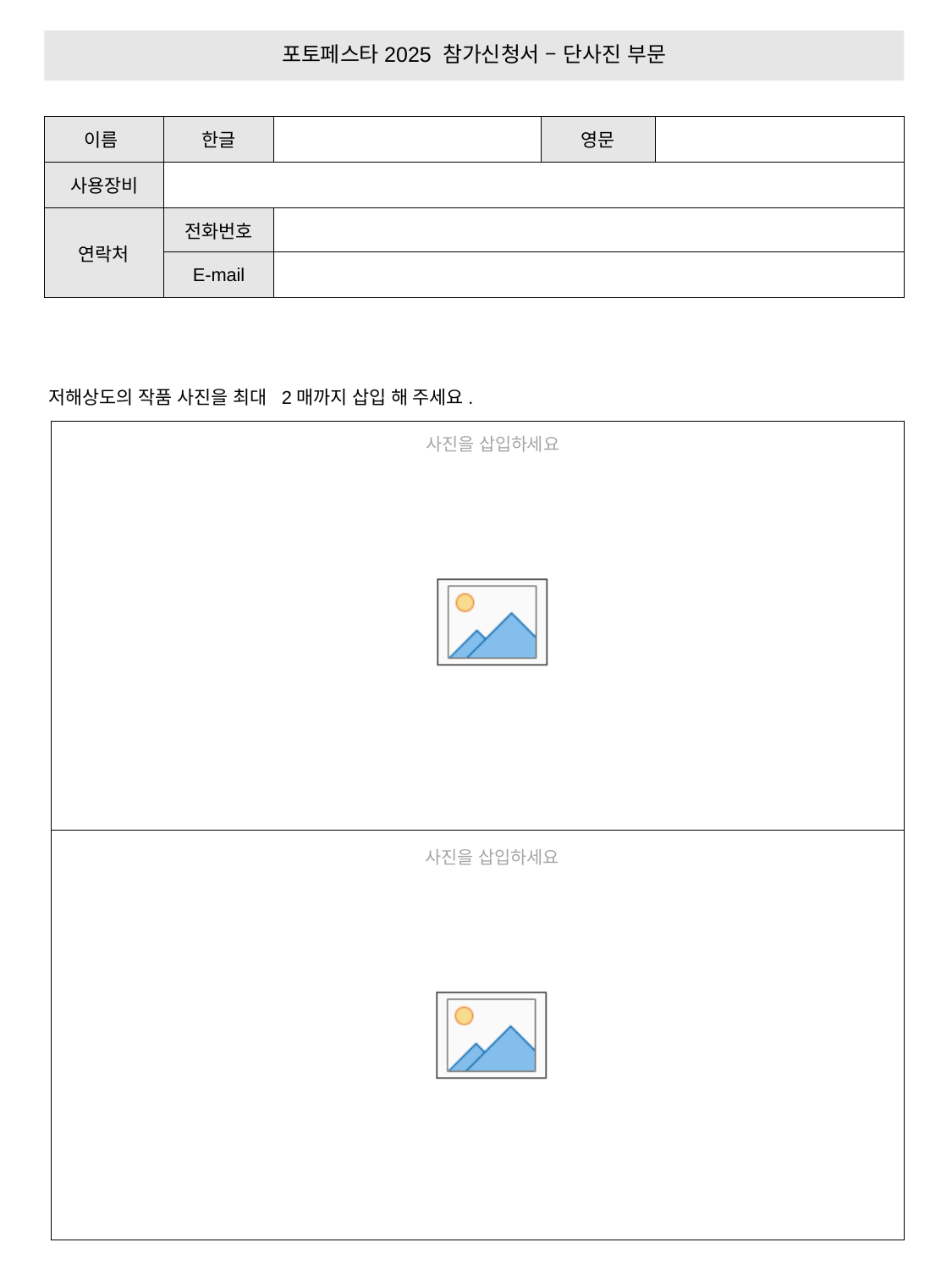

포토페스타2025 참가신청서 – 단사진 부문
| 이름 | 한글 |  | 영문 |  |
| --- | --- | --- | --- | --- |
| 사용장비 |  |  |  |  |
| 연락처 | 전화번호 |  |  |  |
|  | E-mail |  |  |  |
저해상도의 작품 사진을 최대  2매까지 삽입 해 주세요.
|  |
| --- |
|  |